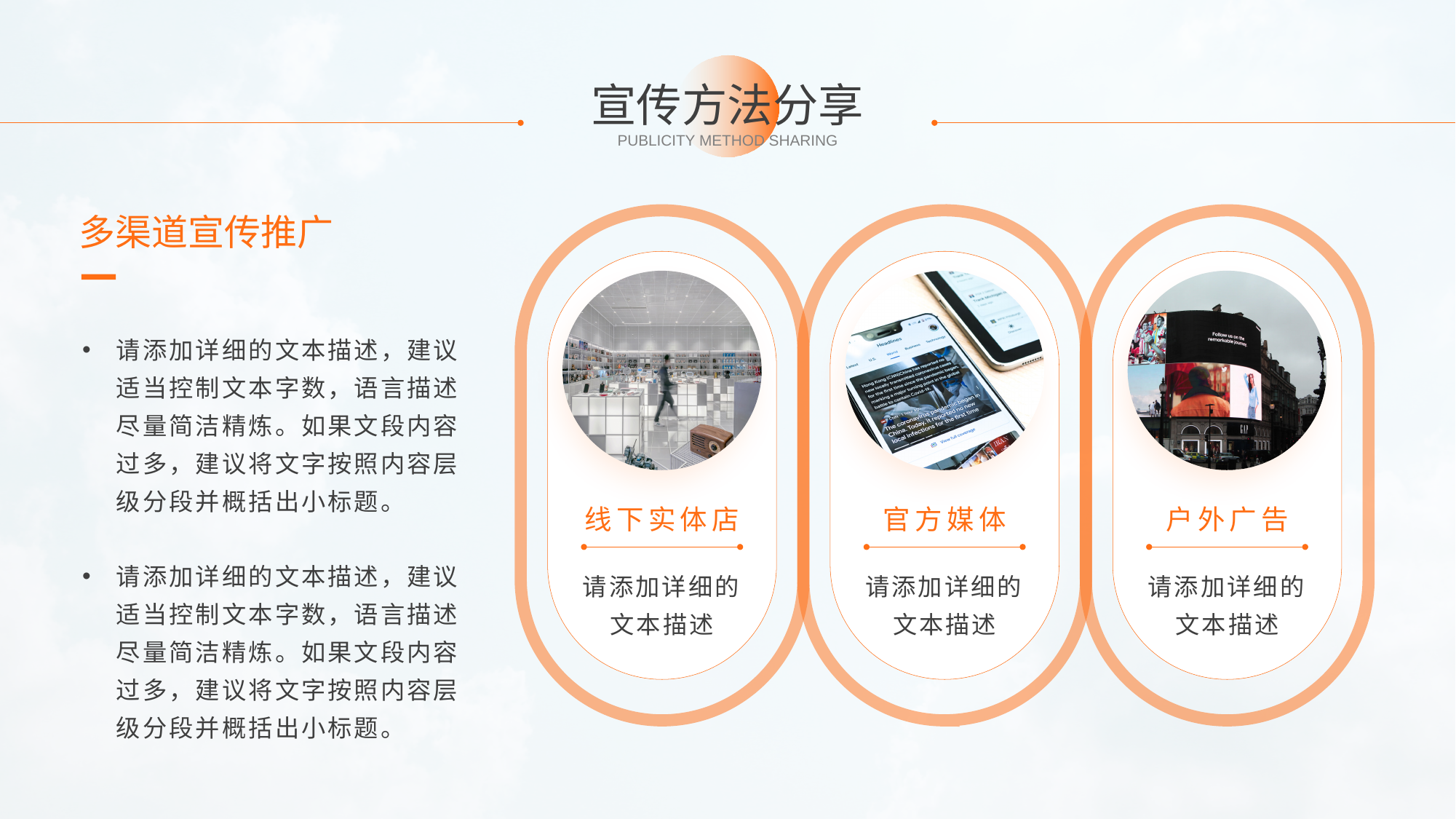

# 宣传方法分享
PUBLICITY METHOD SHARING
多渠道宣传推广

请添加详细的文本描述，建议适当控制文本字数，语言描述尽量简洁精炼。如果文段内容过多，建议将文字按照内容层级分段并概括出小标题。

请添加详细的文本描述，建议适当控制文本字数，语言描述尽量简洁精炼。如果文段内容过多，建议将文字按照内容层级分段并概括出小标题。

线下实体店
官方媒体
户外广告
请添加详细的文本描述
请添加详细的文本描述
请添加详细的文本描述